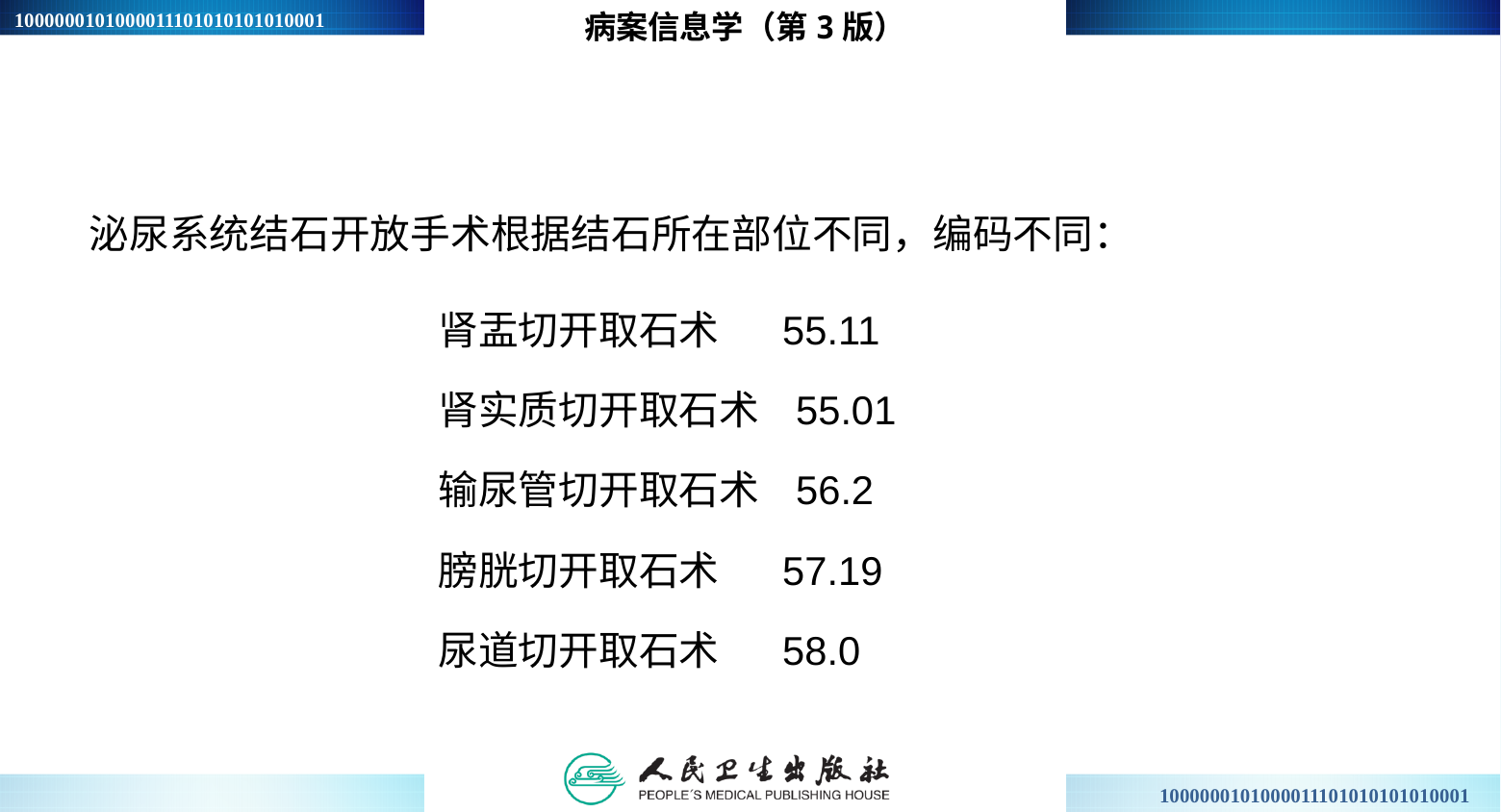

病案信息学（第3版）
泌尿系统结石开放手术根据结石所在部位不同，编码不同：
肾盂切开取石术      55.11
肾实质切开取石术   55.01
输尿管切开取石术   56.2
膀胱切开取石术      57.19
尿道切开取石术      58.0